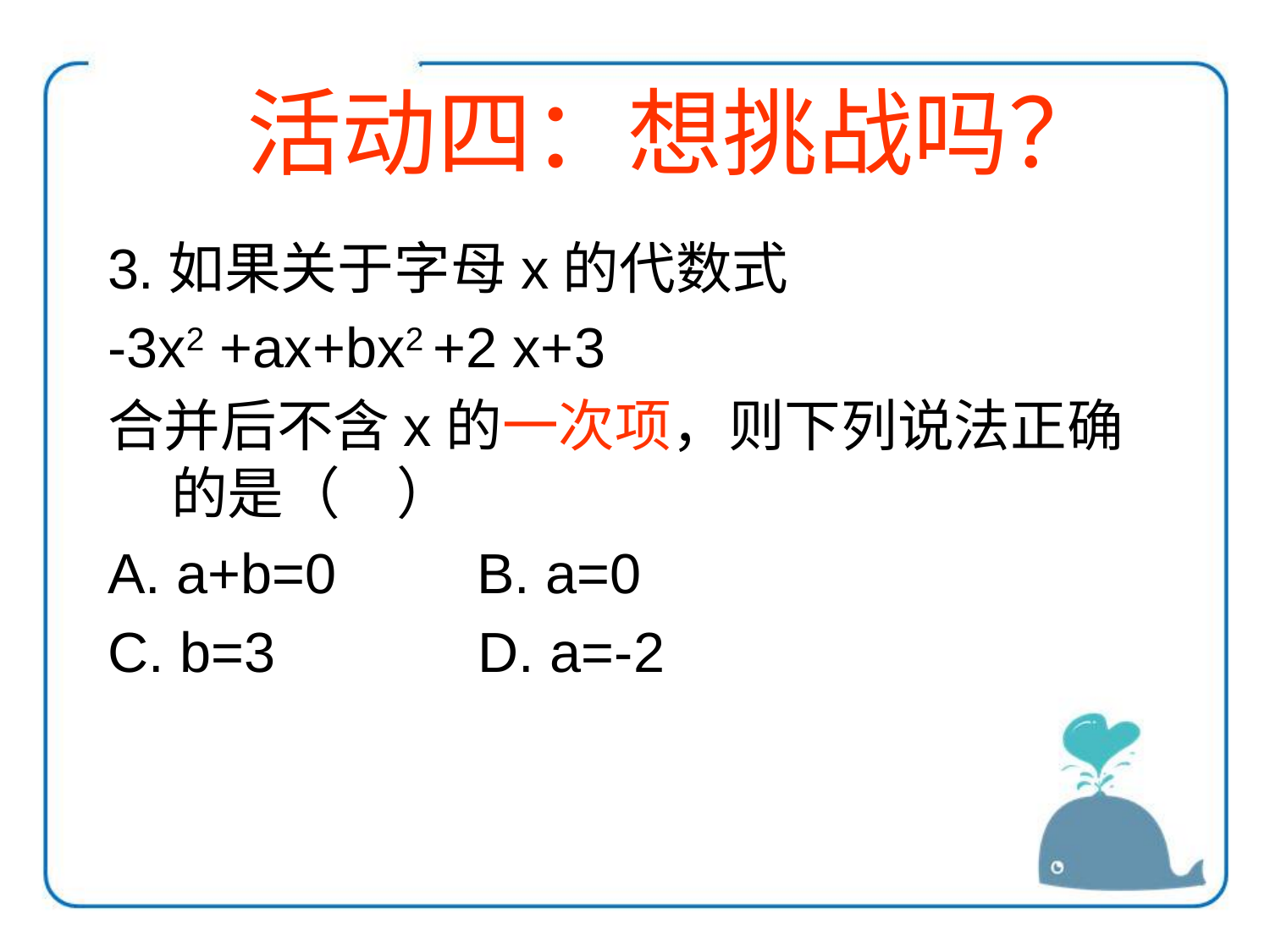

# 活动四：想挑战吗？
3.如果关于字母x的代数式
-3x2 +ax+bx2 +2 x+3
合并后不含x的一次项，则下列说法正确的是（　）
A. a+b=0         B. a=0
C. b=3             D. a=-2